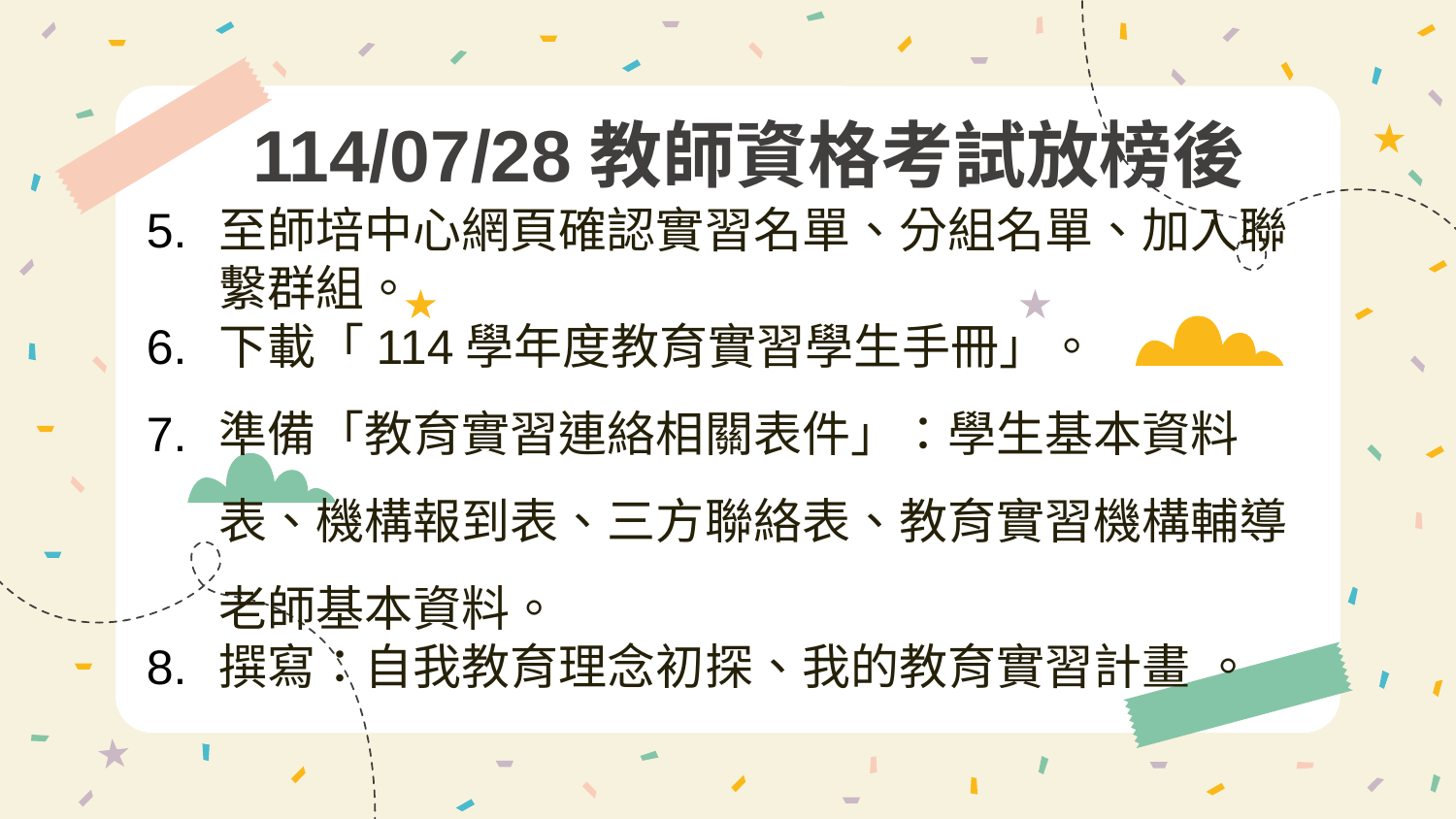

# 114/07/28教師資格考試放榜後
至師培中心網頁確認實習名單、分組名單、加入聯繫群組。
下載「114學年度教育實習學生手冊」。
準備「教育實習連絡相關表件」：學生基本資料表、機構報到表、三方聯絡表、教育實習機構輔導老師基本資料。
撰寫：自我教育理念初探、我的教育實習計畫 。